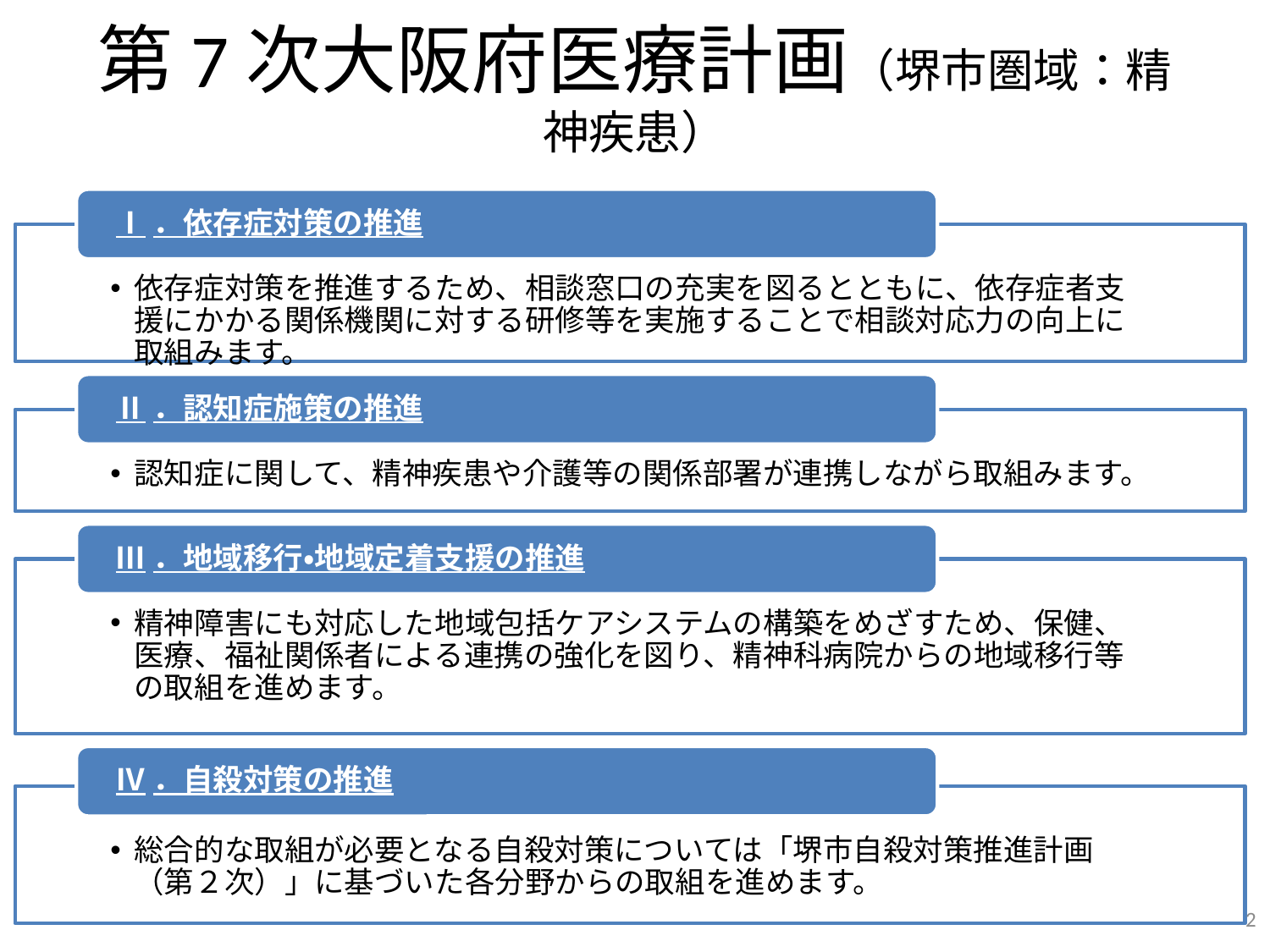

# 第7次大阪府医療計画（堺市圏域：精神疾患）
依存症対策を推進するため、相談窓口の充実を図るとともに、依存症者支援にかかる関係機関に対する研修等を実施することで相談対応力の向上に取組みます。
Ⅰ．依存症対策の推進
認知症に関して、精神疾患や介護等の関係部署が連携しながら取組みます。
Ⅱ．認知症施策の推進
精神障害にも対応した地域包括ケアシステムの構築をめざすため、保健、医療、福祉関係者による連携の強化を図り、精神科病院からの地域移行等の取組を進めます。
Ⅲ．地域移行・地域定着支援の推進
総合的な取組が必要となる自殺対策については「堺市自殺対策推進計画（第２次）」に基づいた各分野からの取組を進めます。
Ⅳ．自殺対策の推進
2